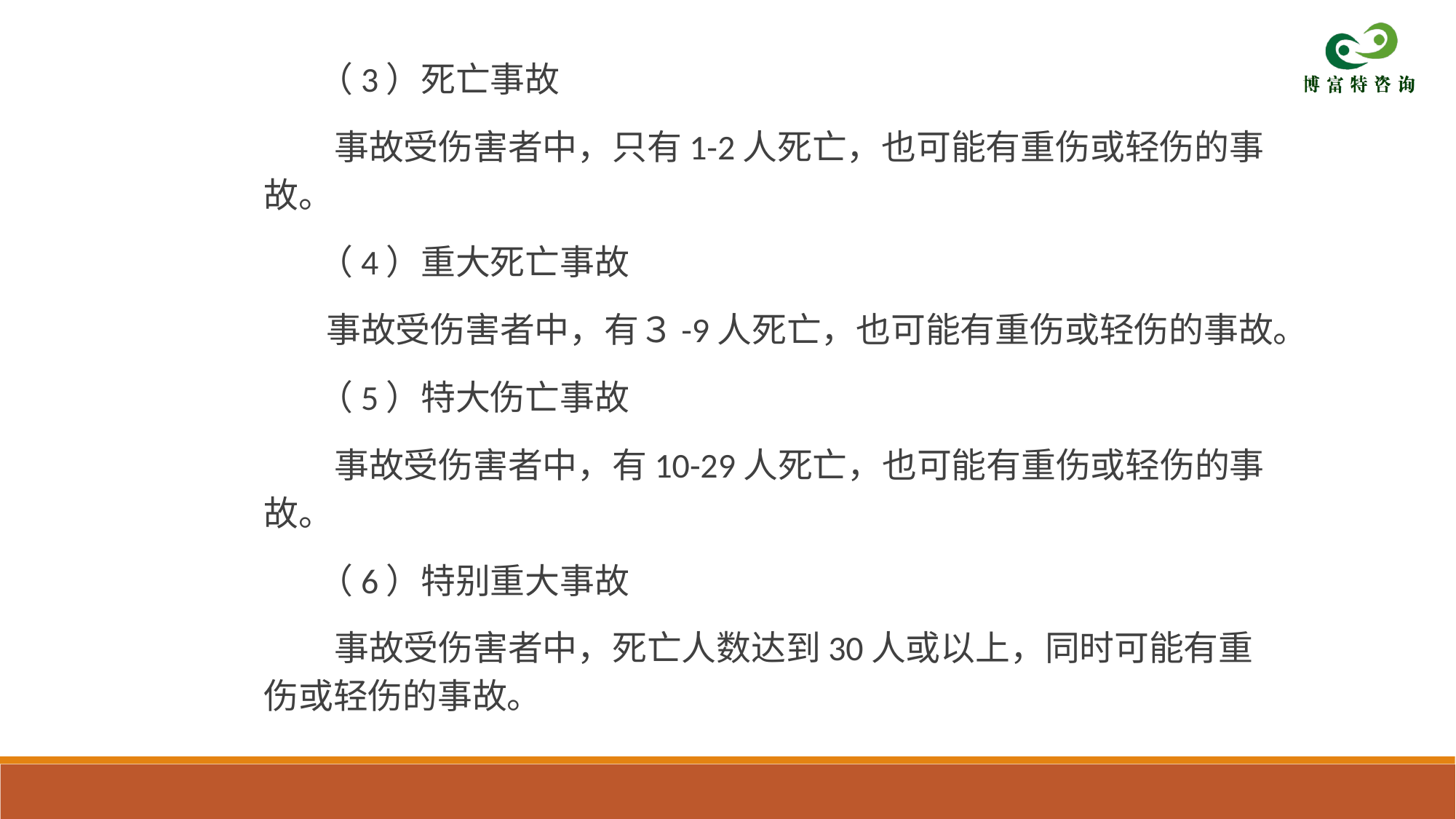

（3）死亡事故
        事故受伤害者中，只有1-2人死亡，也可能有重伤或轻伤的事故。
      （4）重大死亡事故
       事故受伤害者中，有３-9人死亡，也可能有重伤或轻伤的事故。
      （5）特大伤亡事故
        事故受伤害者中，有10-29人死亡，也可能有重伤或轻伤的事故。
      （6）特别重大事故
        事故受伤害者中，死亡人数达到30人或以上，同时可能有重伤或轻伤的事故。